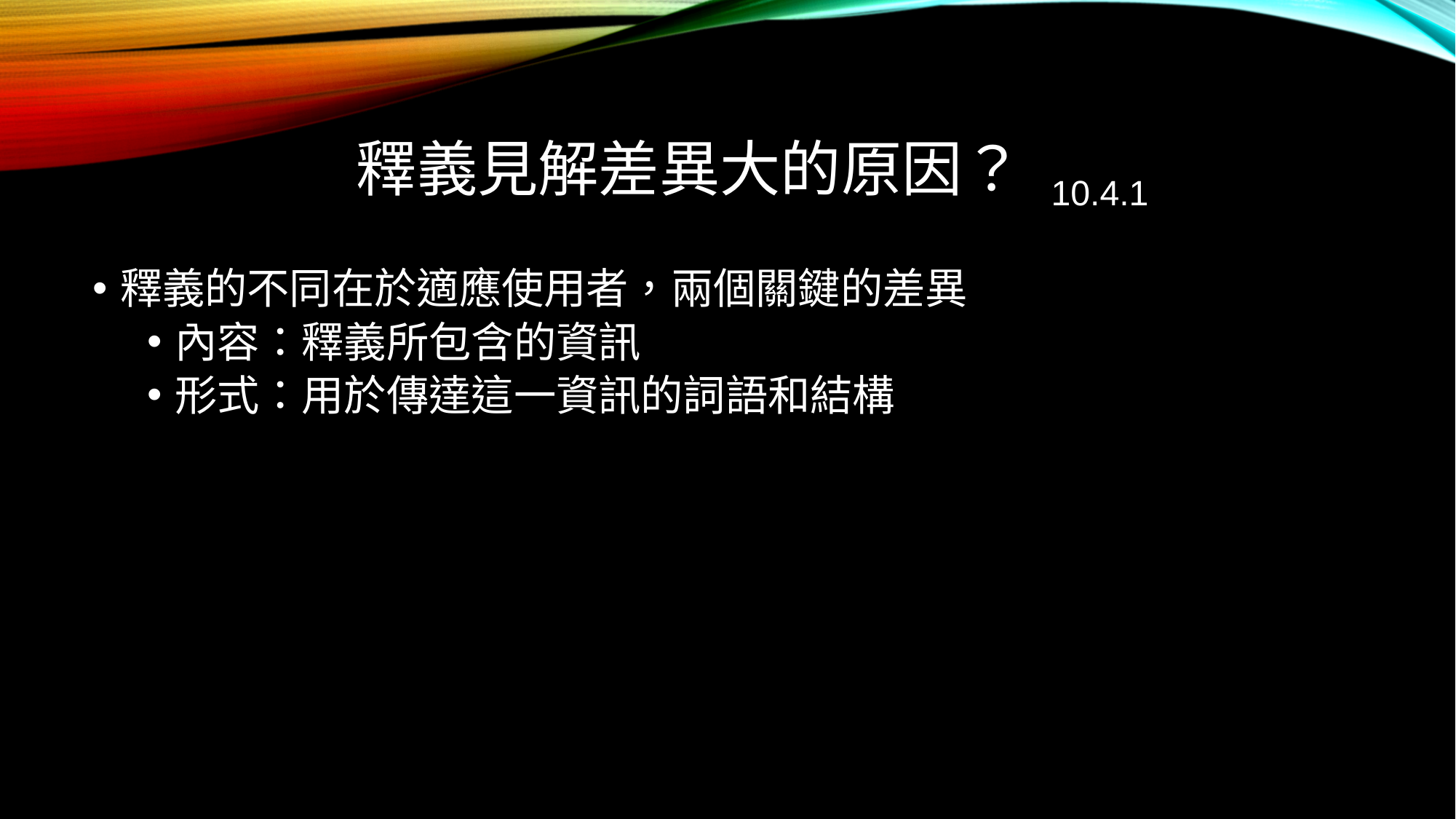

# 釋義見解差異大的原因？ 10.4.1
釋義的不同在於適應使用者，兩個關鍵的差異
內容：釋義所包含的資訊
形式：用於傳達這一資訊的詞語和結構